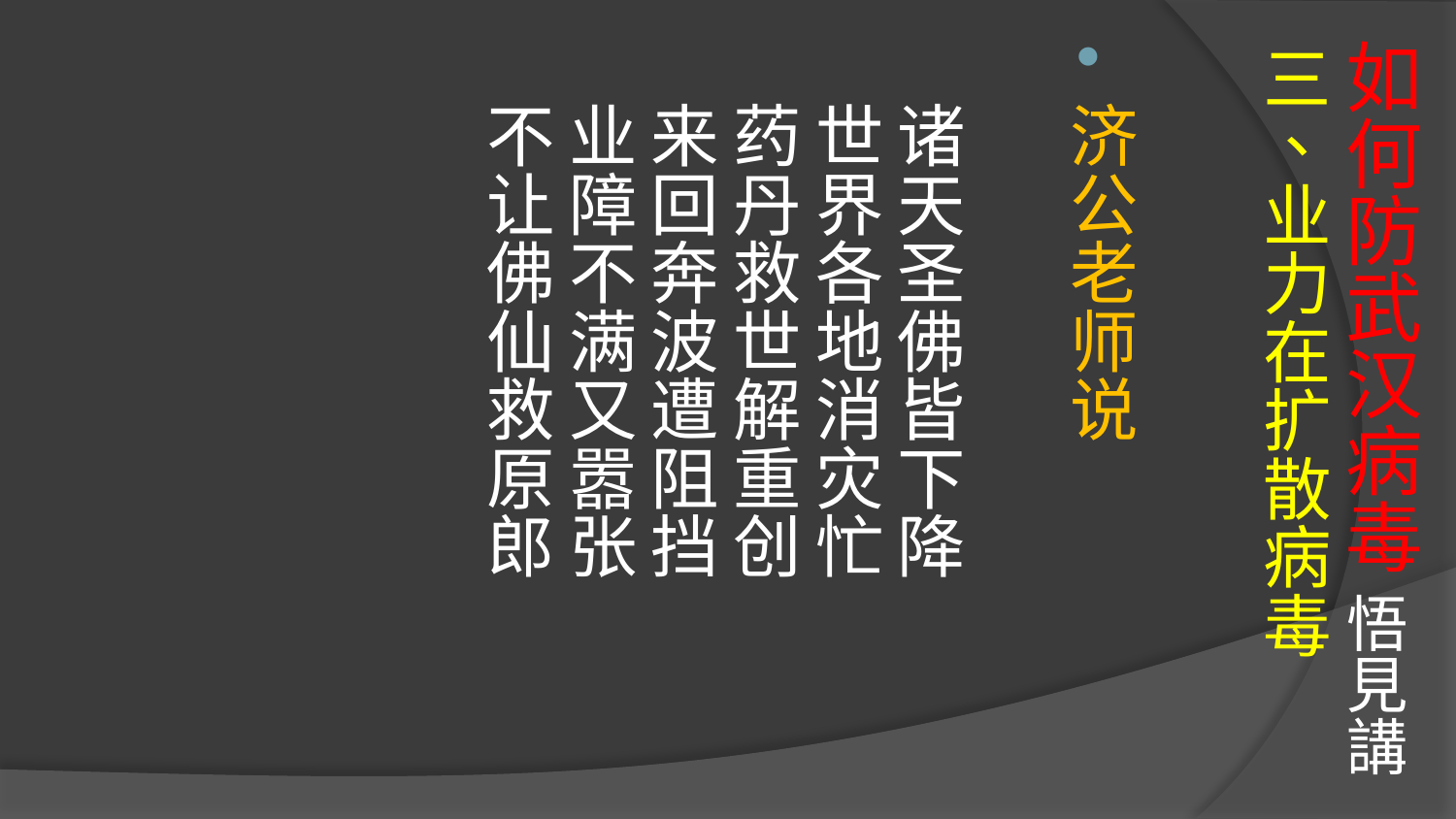

# 如何防武汉病毒 悟見講
三、业力在扩散病毒

济公老师说
诸天圣佛皆下降
世界各地消灾忙
药丹救世解重创
来回奔波遭阻挡
业障不满又嚣张
不让佛仙救原郎